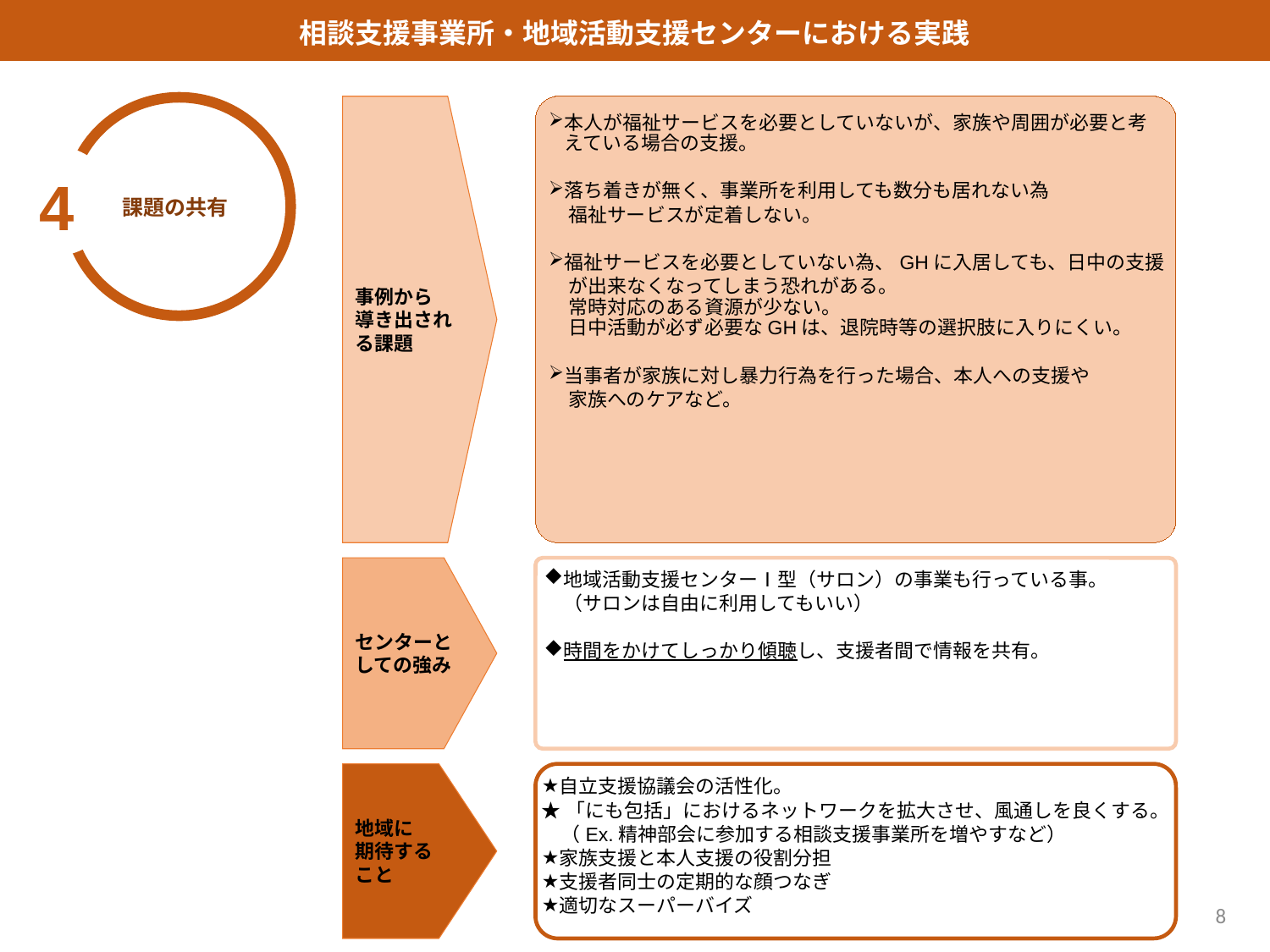

相談支援事業所・地域活動支援センターにおける実践
事例から
導き出される課題
本人が福祉サービスを必要としていないが、家族や周囲が必要と考えている場合の支援。

落ち着きが無く、事業所を利用しても数分も居れない為
　福祉サービスが定着しない。

福祉サービスを必要としていない為、GHに入居しても、日中の支援
　が出来なくなってしまう恐れがある。
　常時対応のある資源が少ない。
　日中活動が必ず必要なGHは、退院時等の選択肢に入りにくい。

当事者が家族に対し暴力行為を行った場合、本人への支援や
　家族へのケアなど。

4
課題の共有
地域活動支援センターⅠ型（サロン）の事業も行っている事。
　（サロンは自由に利用してもいい）

時間をかけてしっかり傾聴し、支援者間で情報を共有。

センターとしての強み
地域に
期待する
こと
自立支援協議会の活性化。
★「にも包括」におけるネットワークを拡大させ、風通しを良くする。
　（Ex.精神部会に参加する相談支援事業所を増やすなど）
家族支援と本人支援の役割分担
支援者同士の定期的な顔つなぎ
適切なスーパーバイズ
8